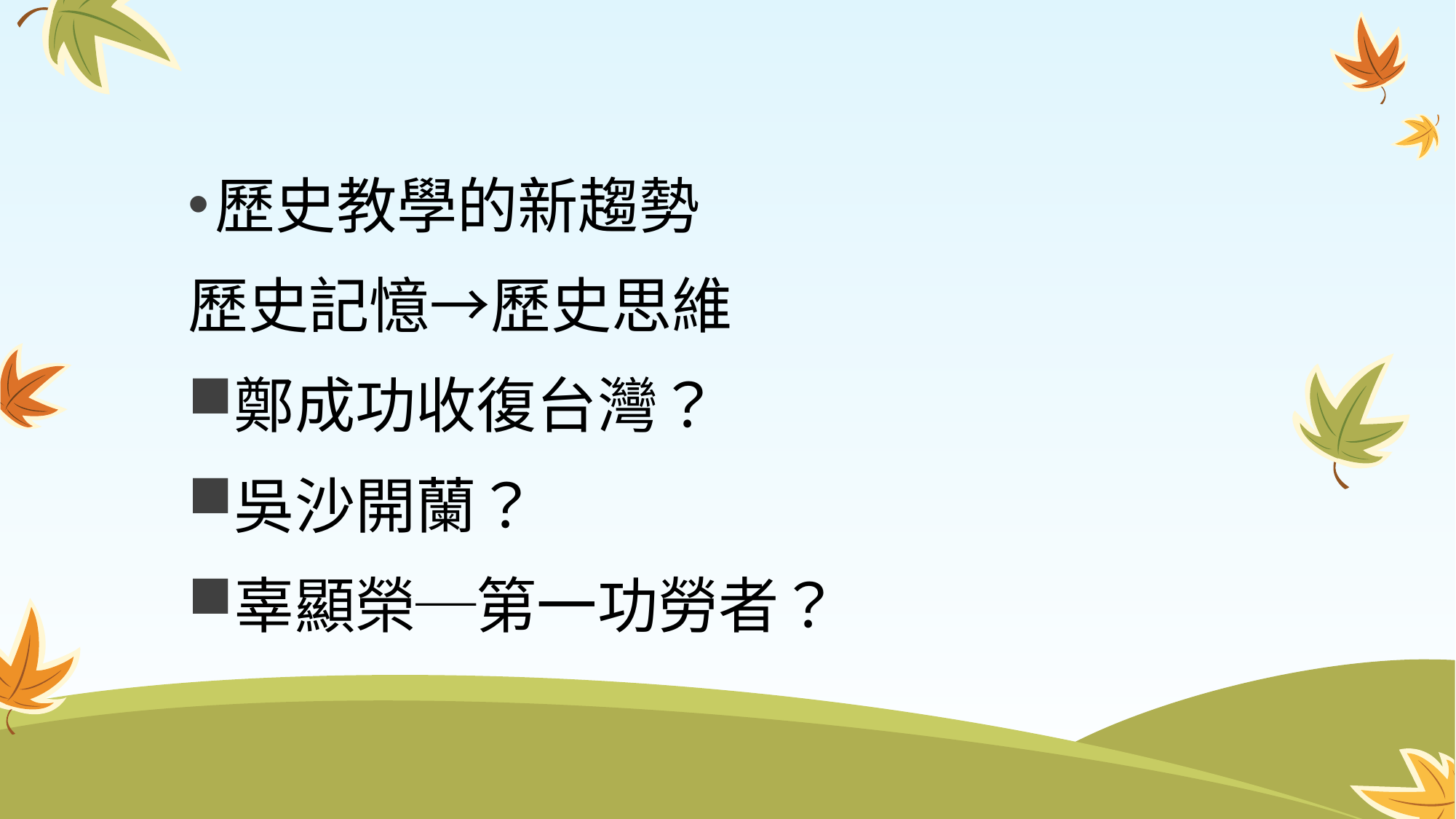

歷史教學的新趨勢
歷史記憶→歷史思維
鄭成功收復台灣？
吳沙開蘭？
辜顯榮─第一功勞者？